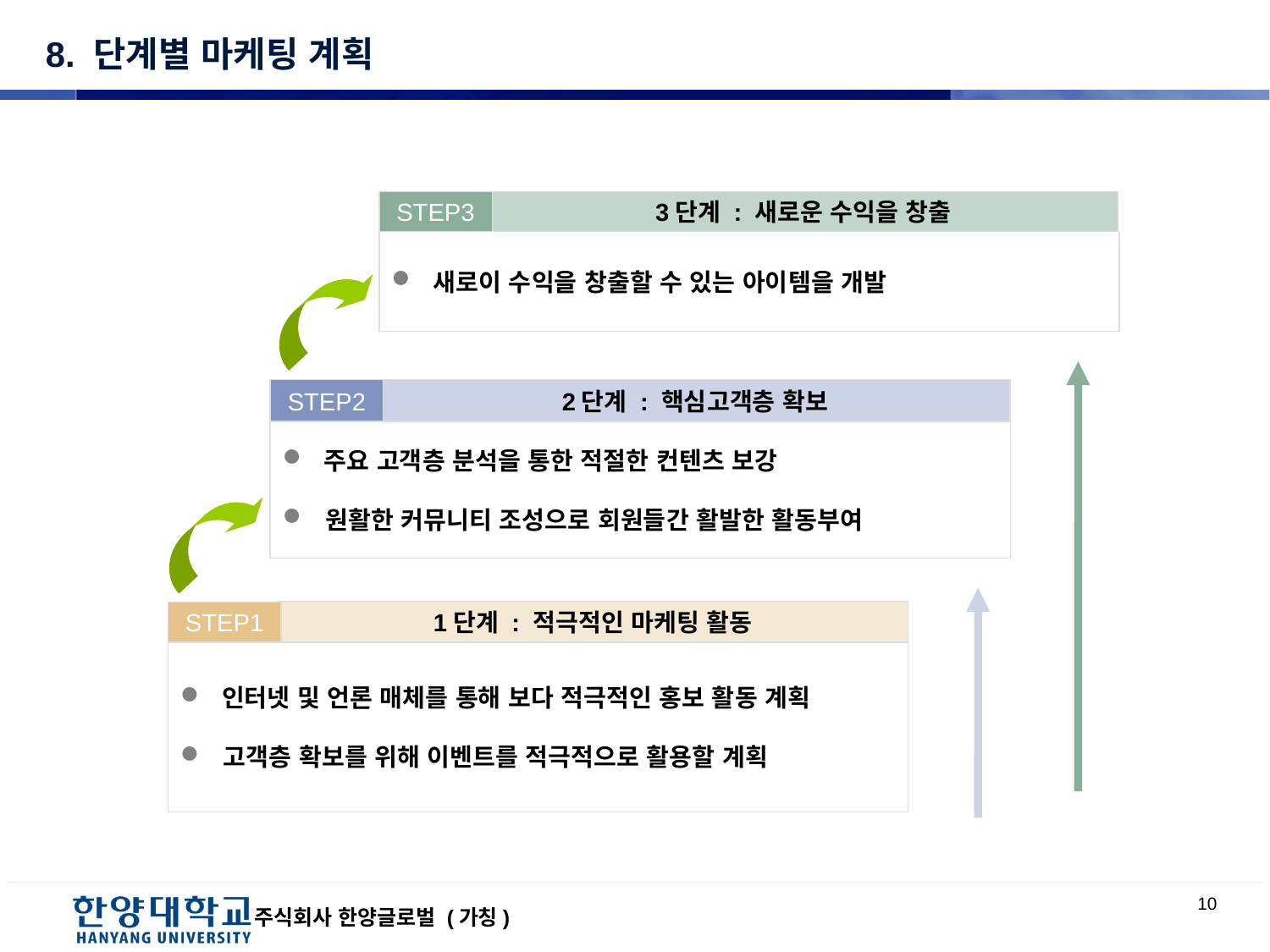

# 8. 단계별 마케팅 계획
STEP3
3단계 : 새로운 수익을 창출
 새로이 수익을 창출할 수 있는 아이템을 개발

STEP2
2단계 : 핵심고객층 확보
 주요 고객층 분석을 통한 적절한 컨텐츠 보강

 원활한 커뮤니티 조성으로 회원들간 활발한 활동부여

1단계 : 적극적인 마케팅 활동
STEP1
 인터넷 및 언론 매체를 통해 보다 적극적인 홍보 활동 계획

 고객층 확보를 위해 이벤트를 적극적으로 활용할 계획